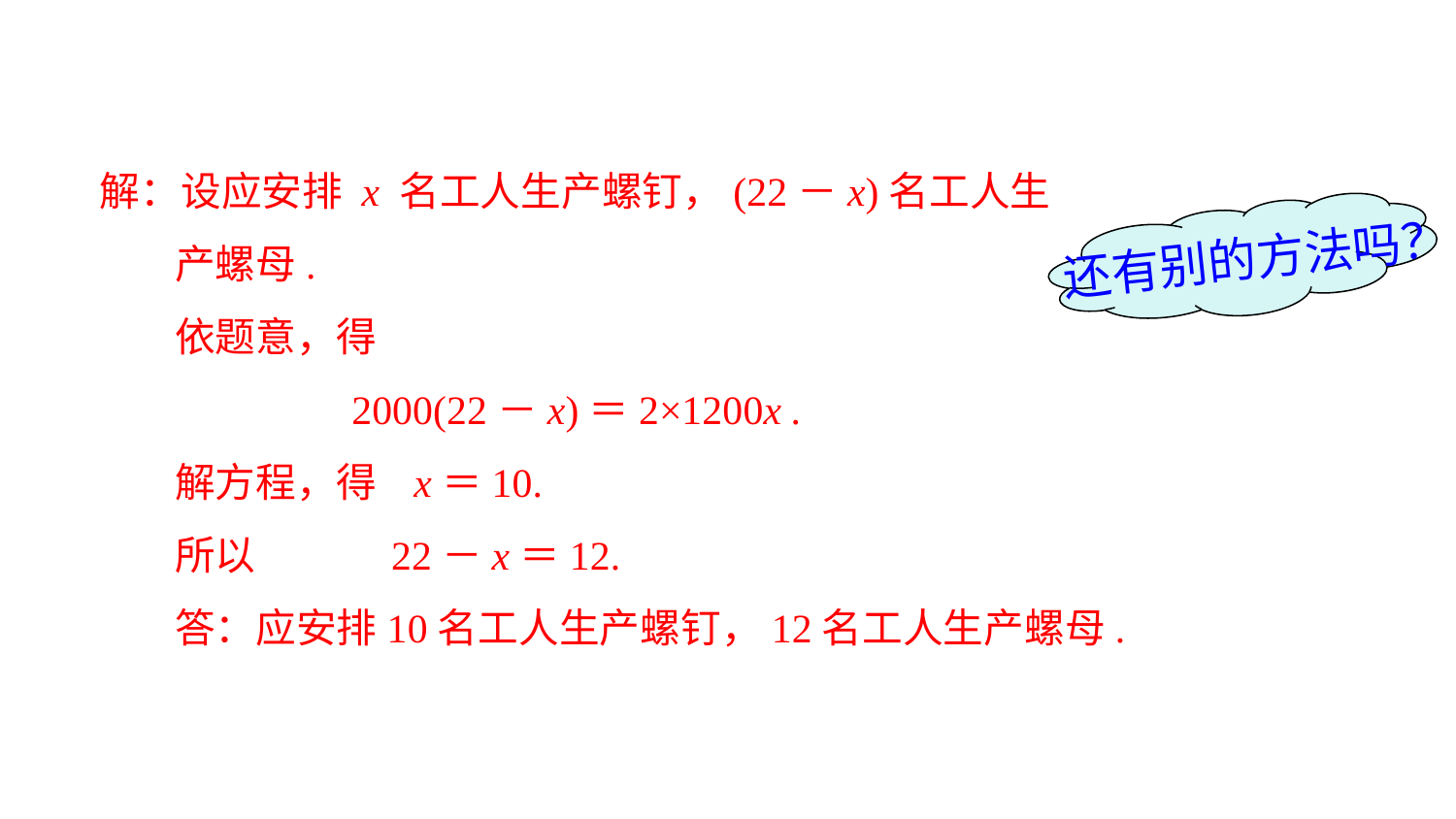

解：设应安排 x 名工人生产螺钉，(22－x)名工人生
           产螺母.
           依题意，得
                            2000(22－x)＝2×1200x .
           解方程，得   x＝10.
           所以              22－x＝12.
           答：应安排10名工人生产螺钉，12名工人生产螺母.

还有别的方法吗？